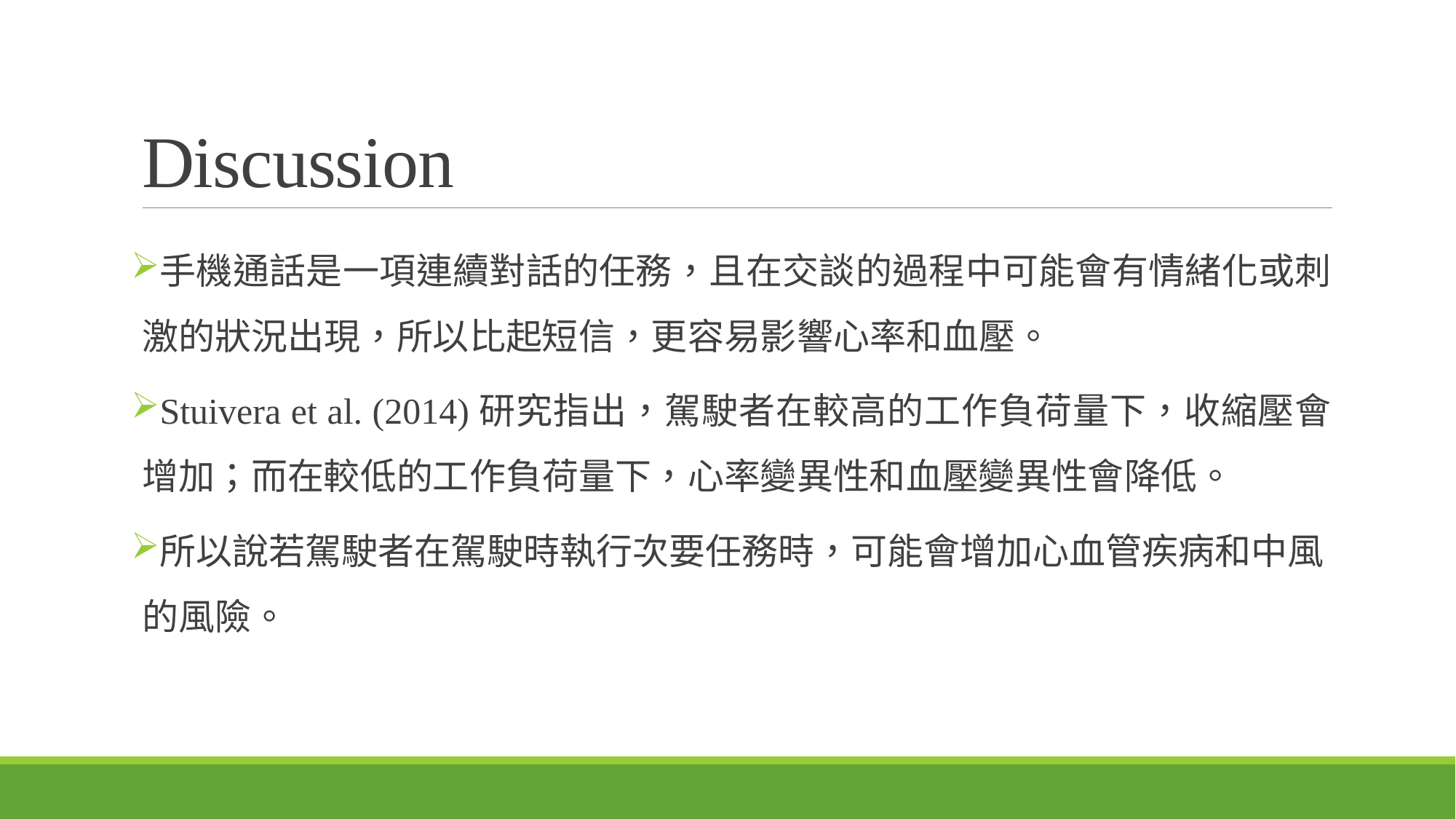

# Discussion
手機通話是一項連續對話的任務，且在交談的過程中可能會有情緒化或刺激的狀況出現，所以比起短信，更容易影響心率和血壓。
Stuivera et al. (2014)研究指出，駕駛者在較高的工作負荷量下，收縮壓會增加；而在較低的工作負荷量下，心率變異性和血壓變異性會降低。
所以說若駕駛者在駕駛時執行次要任務時，可能會增加心血管疾病和中風的風險。